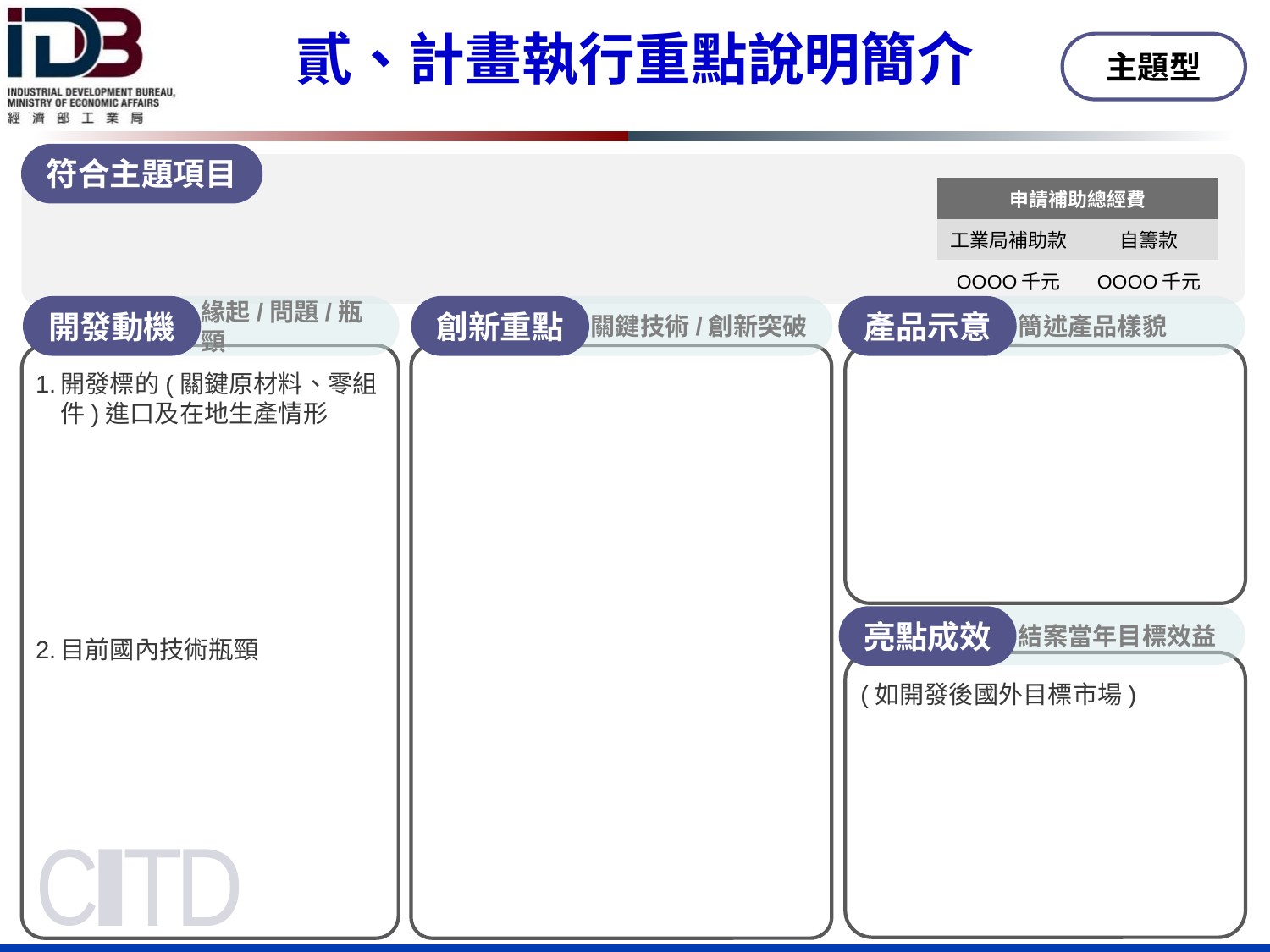

貳、計畫執行重點說明簡介
主題型
符合主題項目

| 申請補助總經費 |  |
| --- | --- |
| 工業局補助款 | 自籌款 |
| OOOO千元 | OOOO千元 |
緣起/問題/瓶頸
開發動機
關鍵技術/創新突破
創新重點
簡述產品樣貌
產品示意

開發標的(關鍵原材料、零組件)進口及在地生產情形

目前國內技術瓶頸
結案當年目標效益
亮點成效

(如開發後國外目標市場)
C
I
T
D